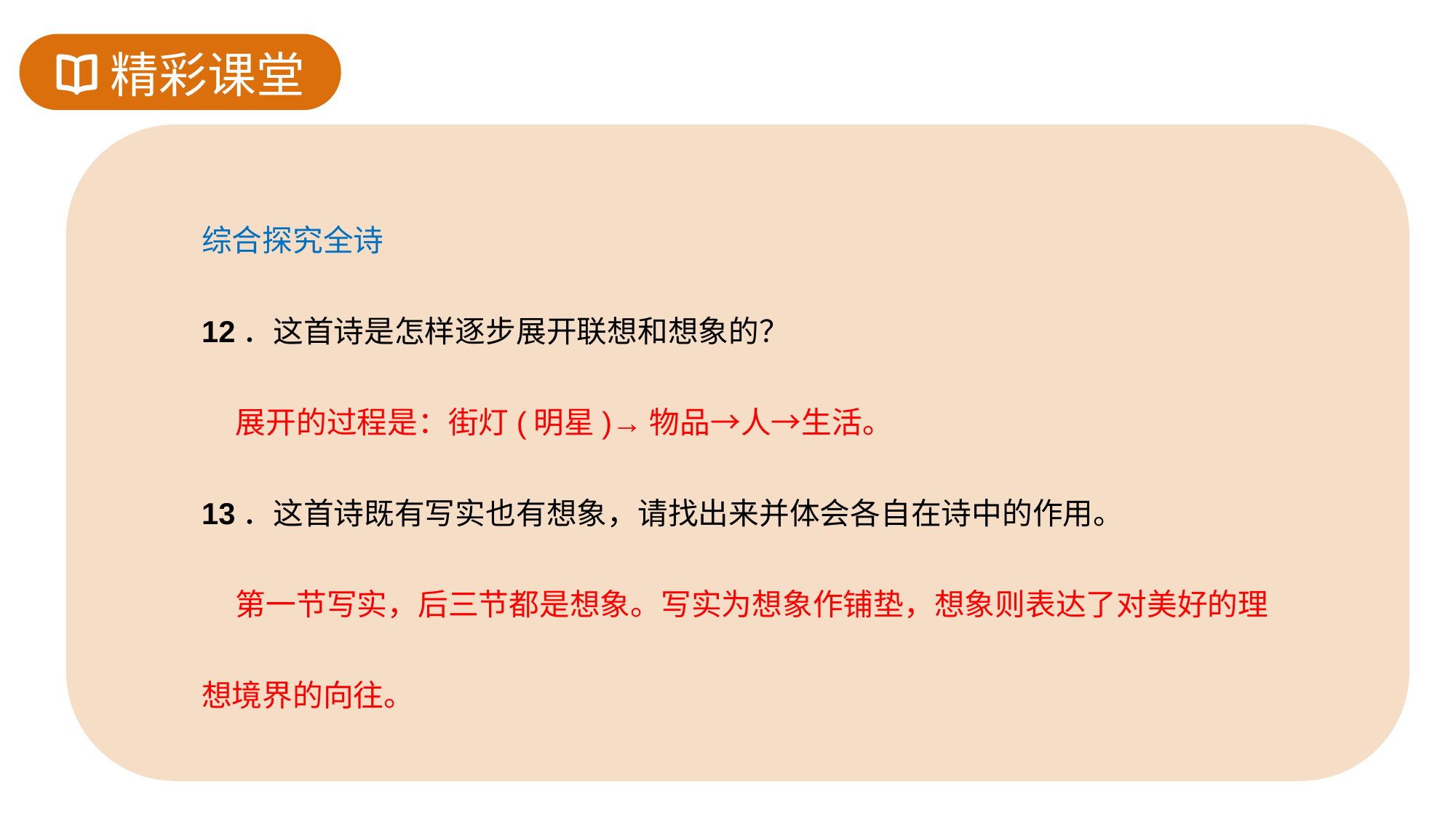

精彩课堂

综合探究全诗
12．这首诗是怎样逐步展开联想和想象的？
    展开的过程是：街灯(明星)→物品→人→生活。
13．这首诗既有写实也有想象，请找出来并体会各自在诗中的作用。
    第一节写实，后三节都是想象。写实为想象作铺垫，想象则表达了对美好的理想境界的向往。